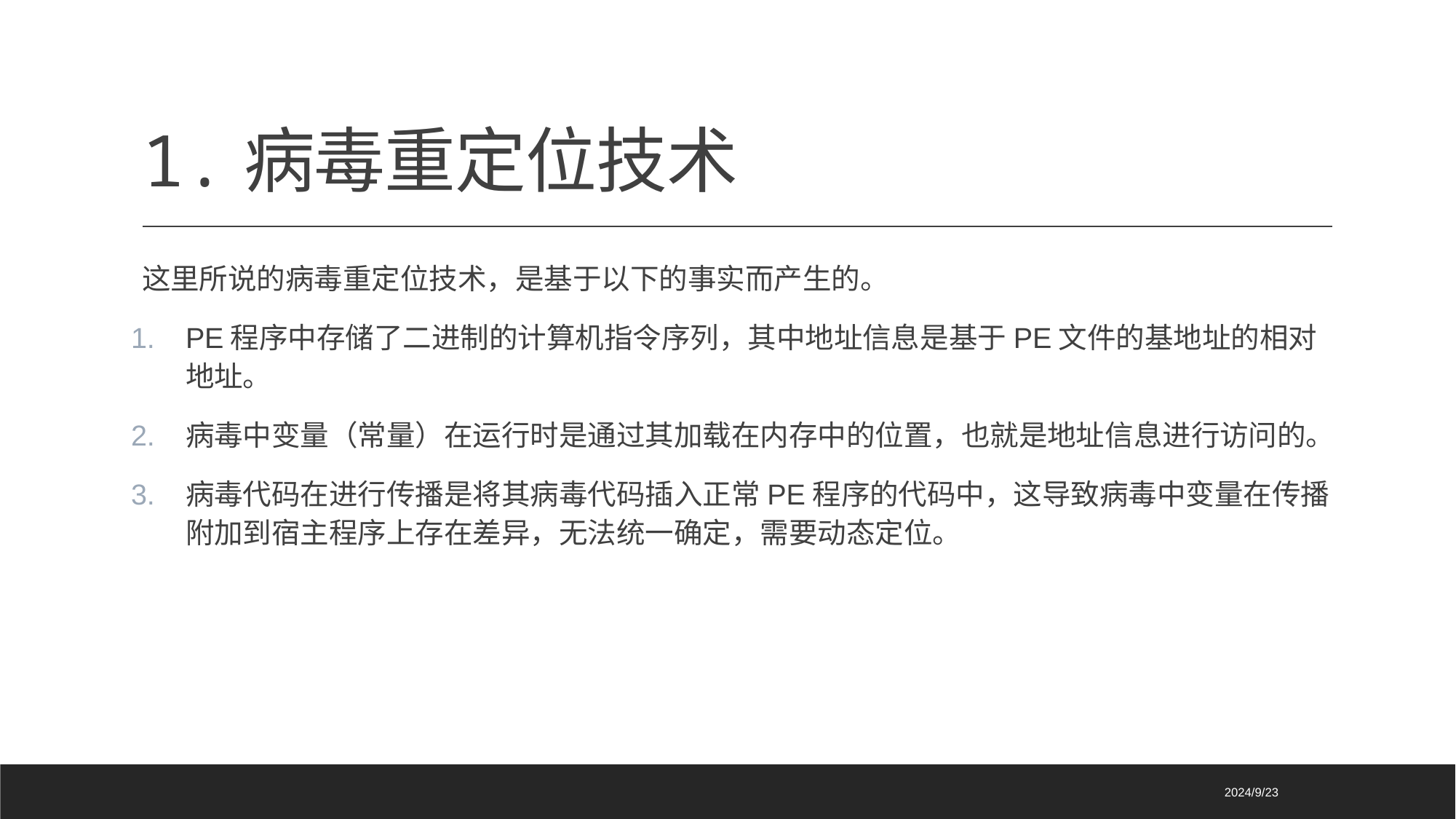

# 1.病毒重定位技术
这里所说的病毒重定位技术，是基于以下的事实而产生的。
PE程序中存储了二进制的计算机指令序列，其中地址信息是基于PE文件的基地址的相对地址。
病毒中变量（常量）在运行时是通过其加载在内存中的位置，也就是地址信息进行访问的。
病毒代码在进行传播是将其病毒代码插入正常PE程序的代码中，这导致病毒中变量在传播附加到宿主程序上存在差异，无法统一确定，需要动态定位。

2024/9/23